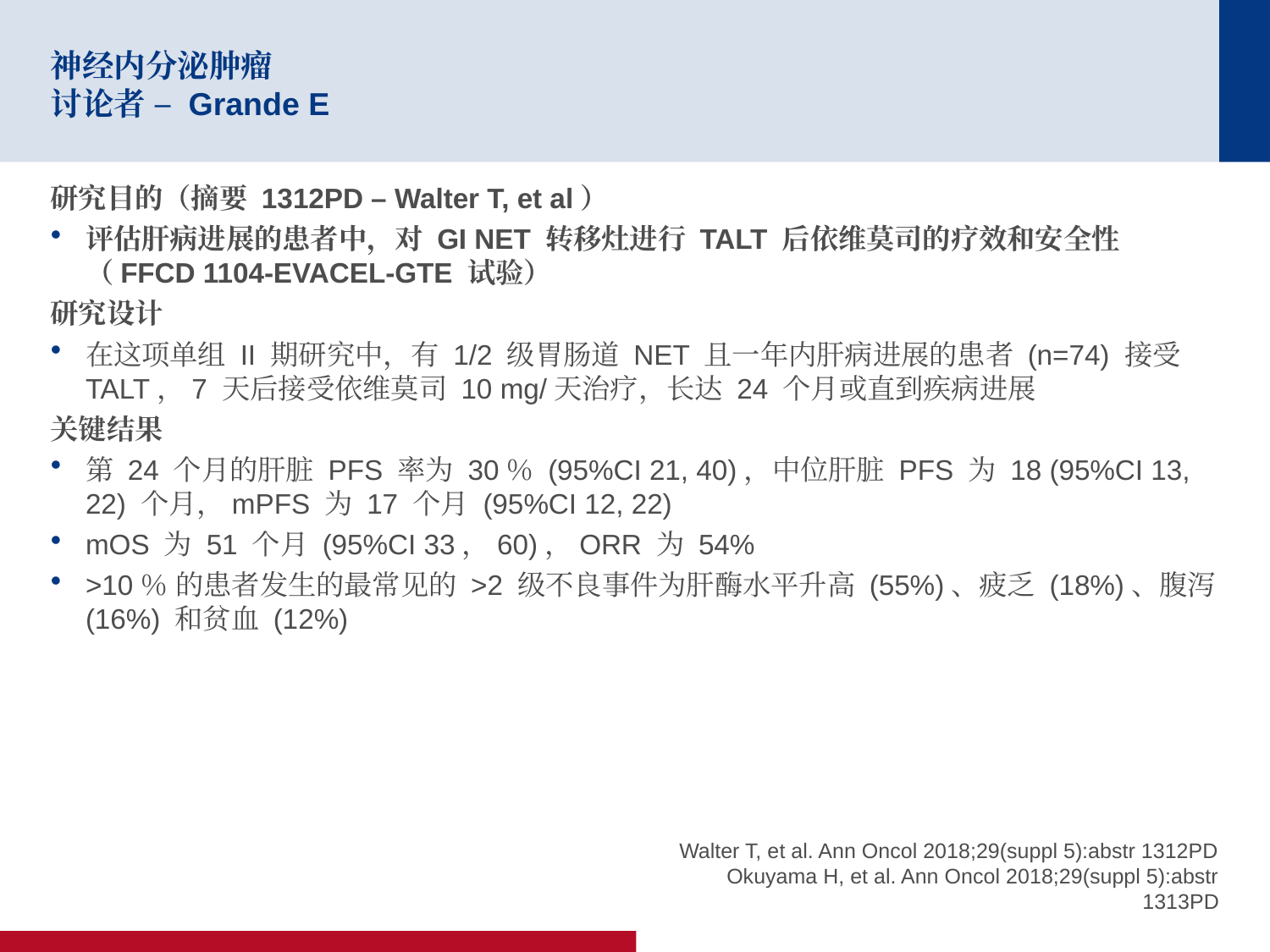

# 神经内分泌肿瘤 讨论者 – Grande E
研究目的（摘要 1312PD – Walter T, et al）
评估肝病进展的患者中，对 GI NET 转移灶进行 TALT 后依维莫司的疗效和安全性（FFCD 1104-EVACEL-GTE 试验）
研究设计
在这项单组 II 期研究中，有 1/2 级胃肠道 NET 且一年内肝病进展的患者 (n=74) 接受 TALT，7 天后接受依维莫司 10 mg/天治疗，长达 24 个月或直到疾病进展
关键结果
第 24 个月的肝脏 PFS 率为 30％ (95%CI 21, 40)，中位肝脏 PFS 为 18 (95%CI 13, 22) 个月，mPFS 为 17 个月 (95%CI 12, 22)
mOS 为 51 个月 (95%CI 33，60)，ORR 为 54%
>10％ 的患者发生的最常见的 >2 级不良事件为肝酶水平升高 (55%)、疲乏 (18%)、腹泻 (16%) 和贫血 (12%)
Walter T, et al. Ann Oncol 2018;29(suppl 5):abstr 1312PD
Okuyama H, et al. Ann Oncol 2018;29(suppl 5):abstr 1313PD